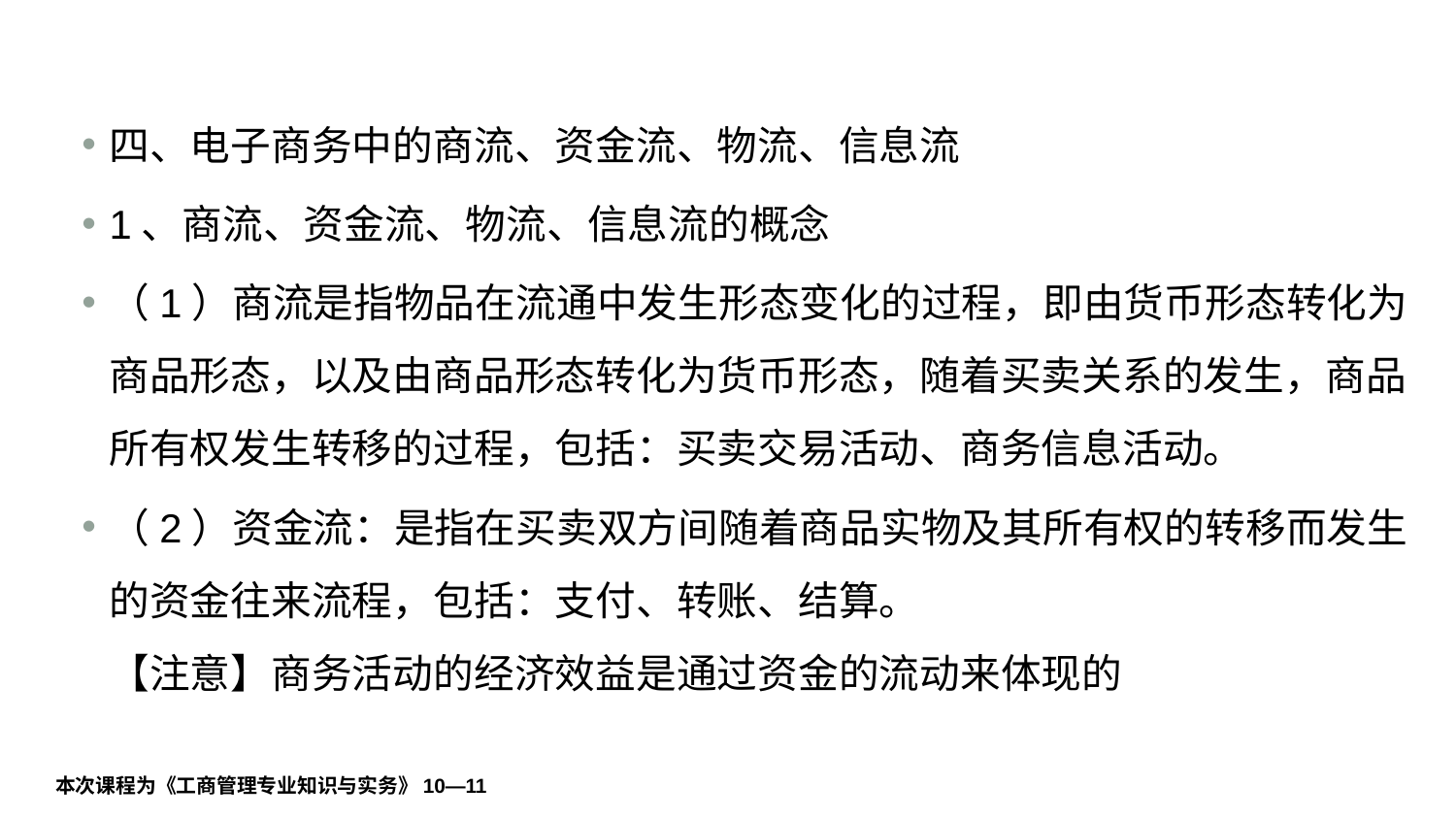

#
四、电子商务中的商流、资金流、物流、信息流
1、商流、资金流、物流、信息流的概念
（1）商流是指物品在流通中发生形态变化的过程，即由货币形态转化为商品形态，以及由商品形态转化为货币形态，随着买卖关系的发生，商品所有权发生转移的过程，包括：买卖交易活动、商务信息活动。
（2）资金流：是指在买卖双方间随着商品实物及其所有权的转移而发生的资金往来流程，包括：支付、转账、结算。
【注意】商务活动的经济效益是通过资金的流动来体现的